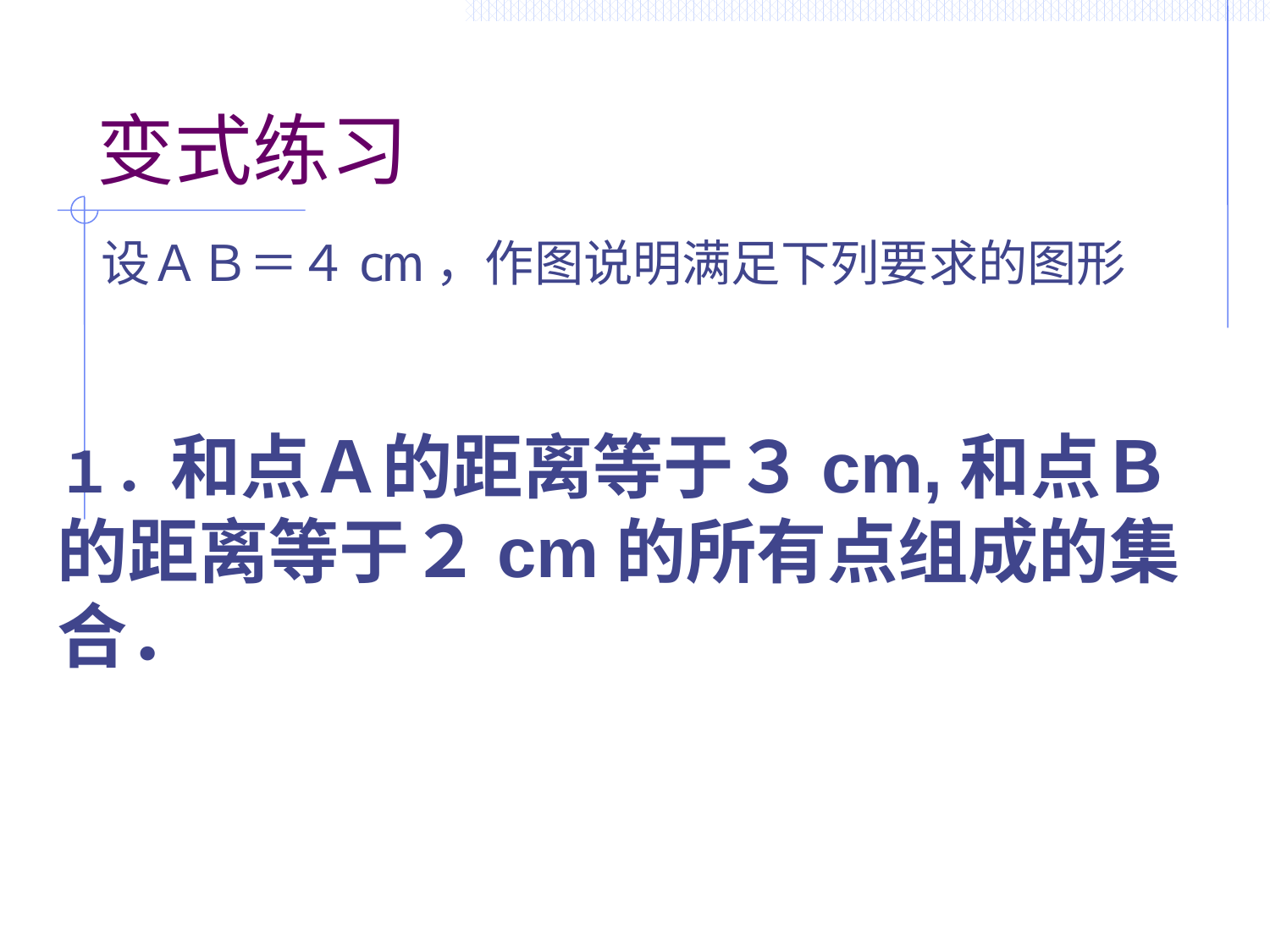

# 变式练习
设ＡＢ＝４cm，作图说明满足下列要求的图形
１．和点Ａ的距离等于３cm,和点Ｂ的距离等于２cm的所有点组成的集合．